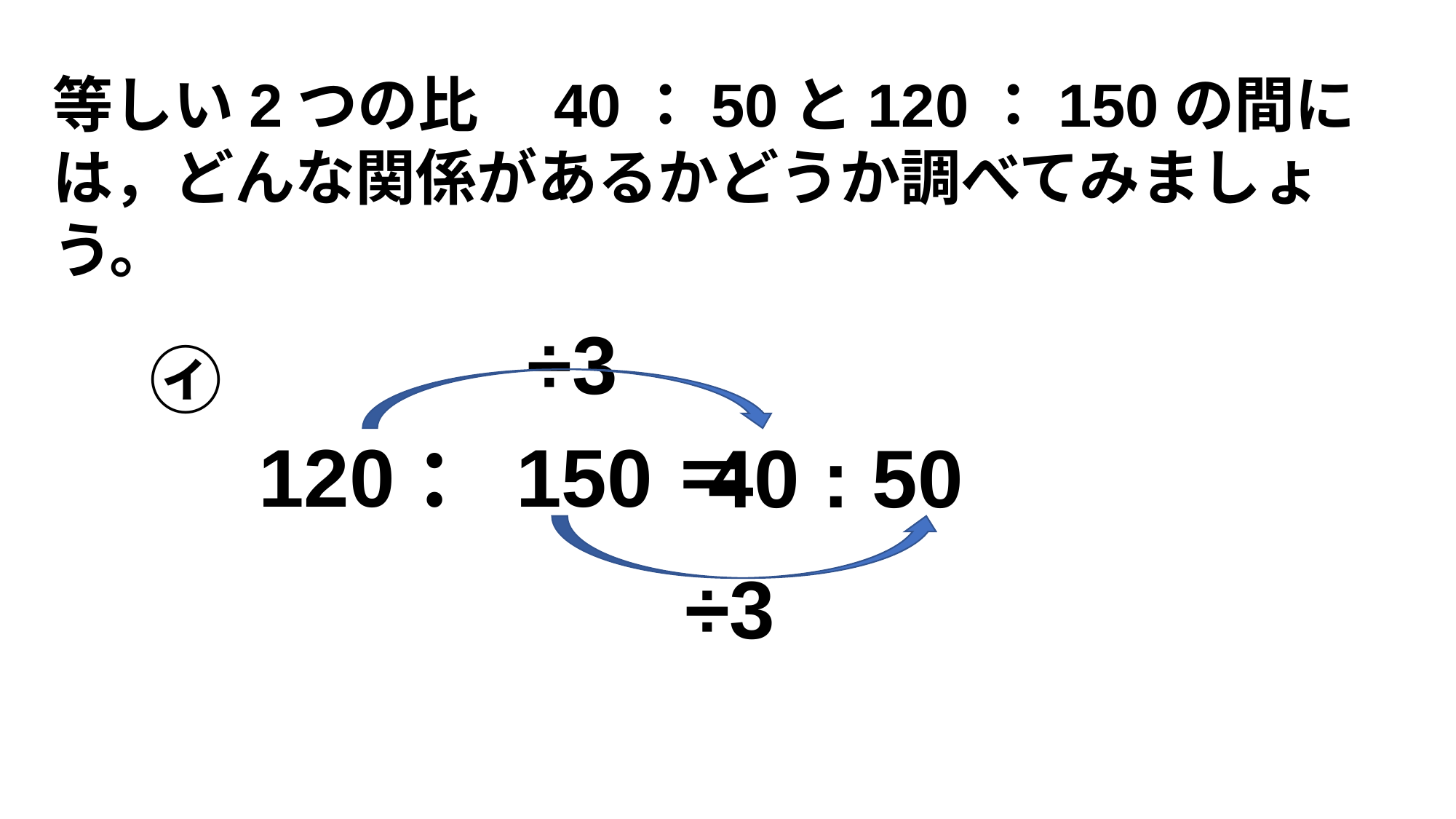

等しい2つの比　40：50と120：150の間には，どんな関係があるかどうか調べてみましょう。
÷3
㋑

120：150＝
40 : 50

÷3